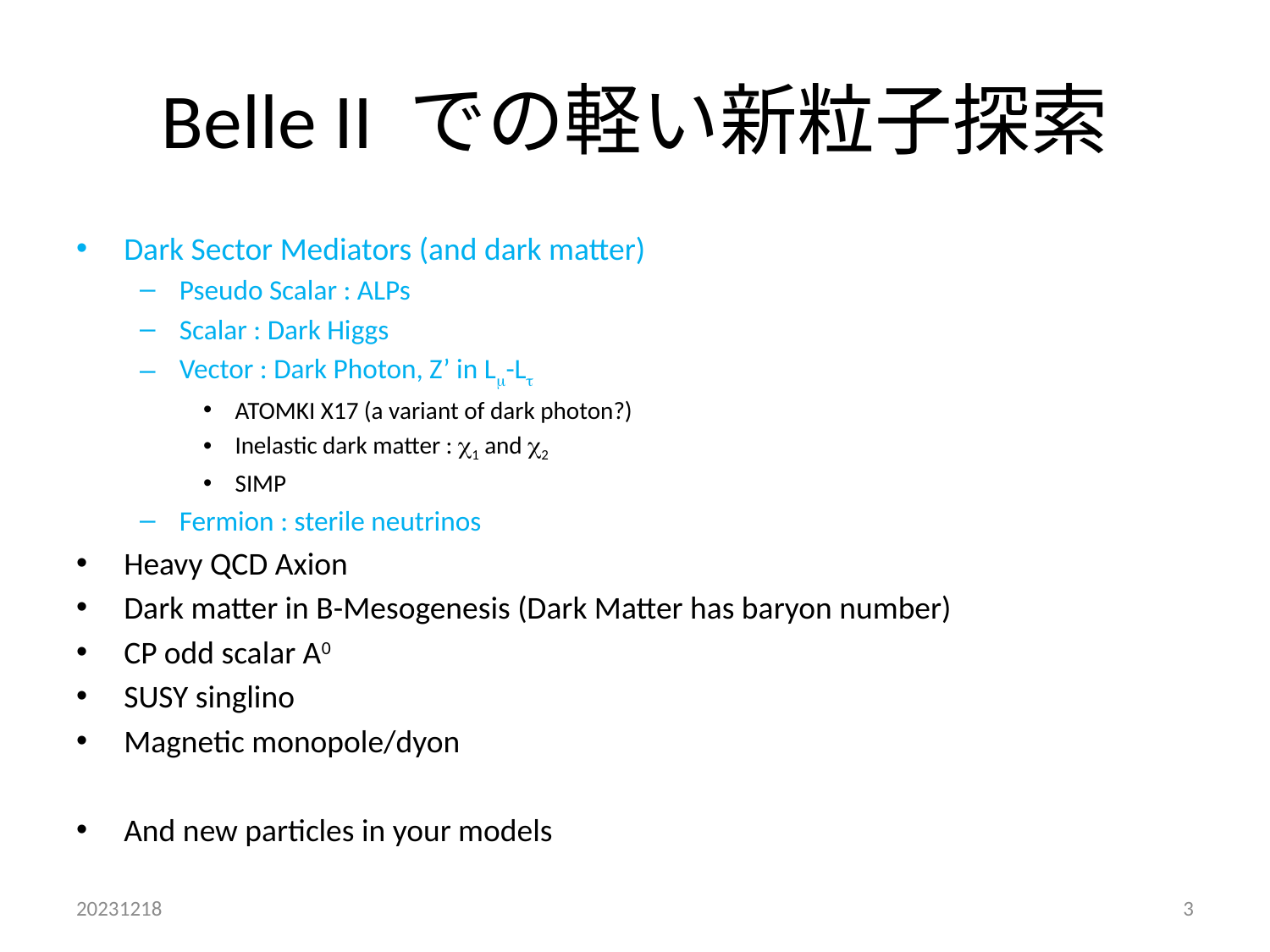

# Belle II での軽い新粒子探索
Dark Sector Mediators (and dark matter)
Pseudo Scalar : ALPs
Scalar : Dark Higgs
Vector : Dark Photon, Z’ in Lμ-Lτ
ATOMKI X17 (a variant of dark photon?)
Inelastic dark matter : χ1 and χ2
SIMP
Fermion : sterile neutrinos
Heavy QCD Axion
Dark matter in B-Mesogenesis (Dark Matter has baryon number)
CP odd scalar A0
SUSY singlino
Magnetic monopole/dyon

And new particles in your models
20231218
3